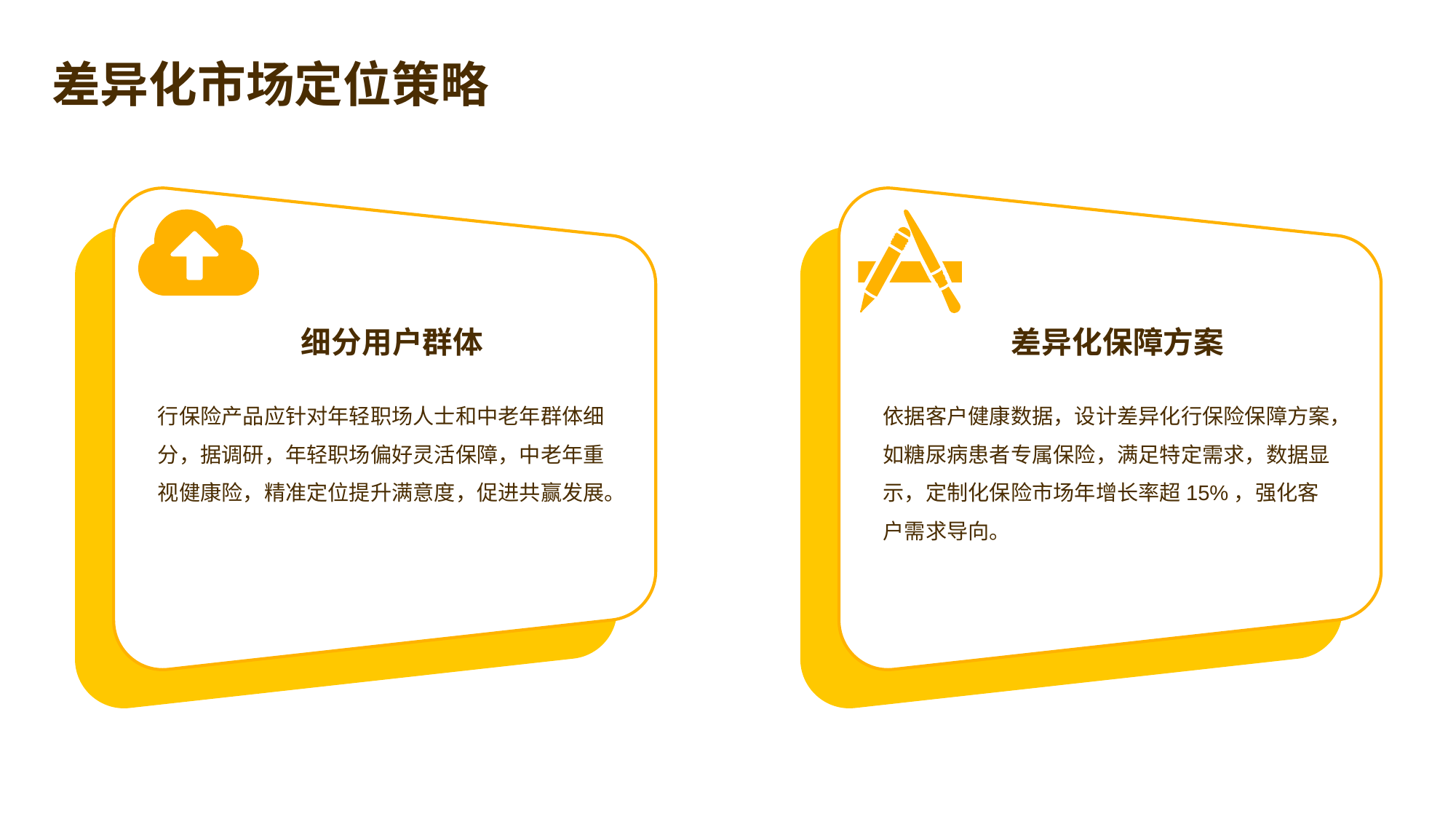

差异化市场定位策略

细分用户群体
差异化保障方案
行保险产品应针对年轻职场人士和中老年群体细分，据调研，年轻职场偏好灵活保障，中老年重视健康险，精准定位提升满意度，促进共赢发展。
依据客户健康数据，设计差异化行保险保障方案，如糖尿病患者专属保险，满足特定需求，数据显示，定制化保险市场年增长率超15%，强化客户需求导向。